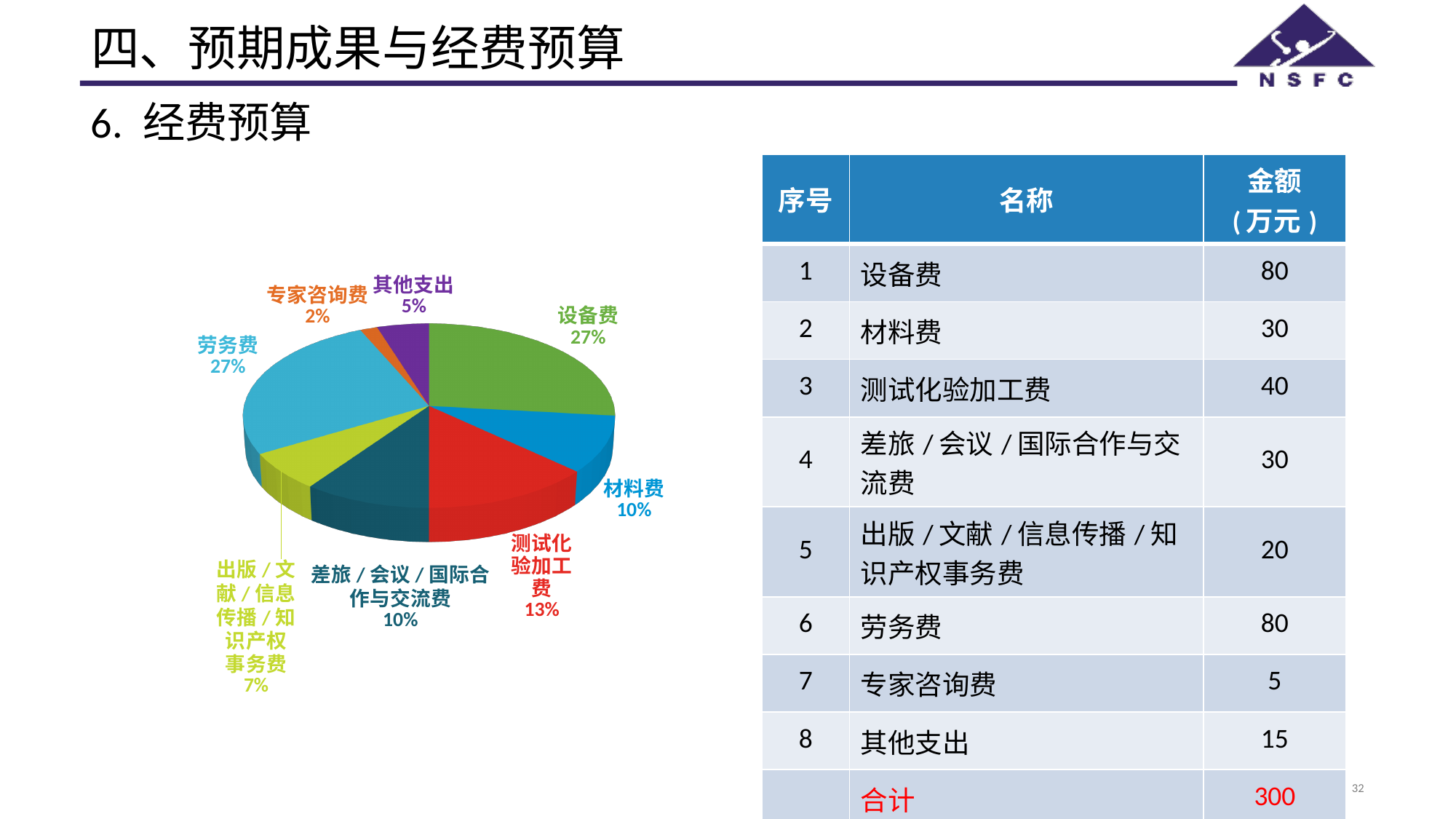

# 四、预期成果与经费预算
6. 经费预算

[unsupported chart]

| 序号 | 名称 | 金额 (万元) |
| --- | --- | --- |
| 1 | 设备费 | 80 |
| 2 | 材料费 | 30 |
| 3 | 测试化验加工费 | 40 |
| 4 | 差旅/会议/国际合作与交流费 | 30 |
| 5 | 出版/文献/信息传播/知识产权事务费 | 20 |
| 6 | 劳务费 | 80 |
| 7 | 专家咨询费 | 5 |
| 8 | 其他支出 | 15 |
|  | 合计 | 300 |

32